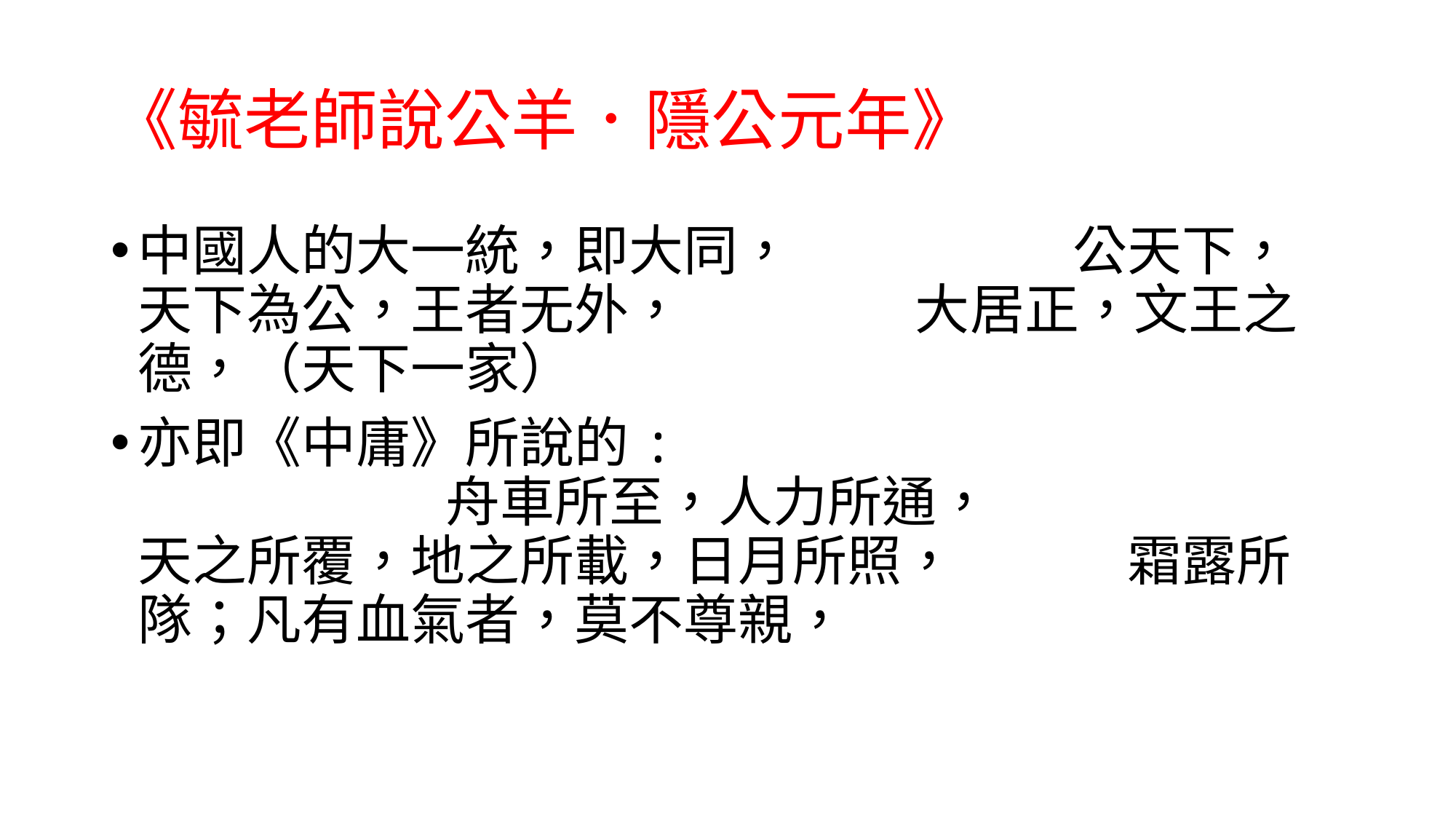

# 《毓老師說公羊．隱公元年》
中國人的大一統，即大同，                       公天下，天下為公，王者无外，                   大居正，文王之德，（天下一家）
亦即《中庸》所說的:                              舟車所至，人力所通，                             天之所覆，地之所載，日月所照，              霜露所隊；凡有血氣者，莫不尊親，